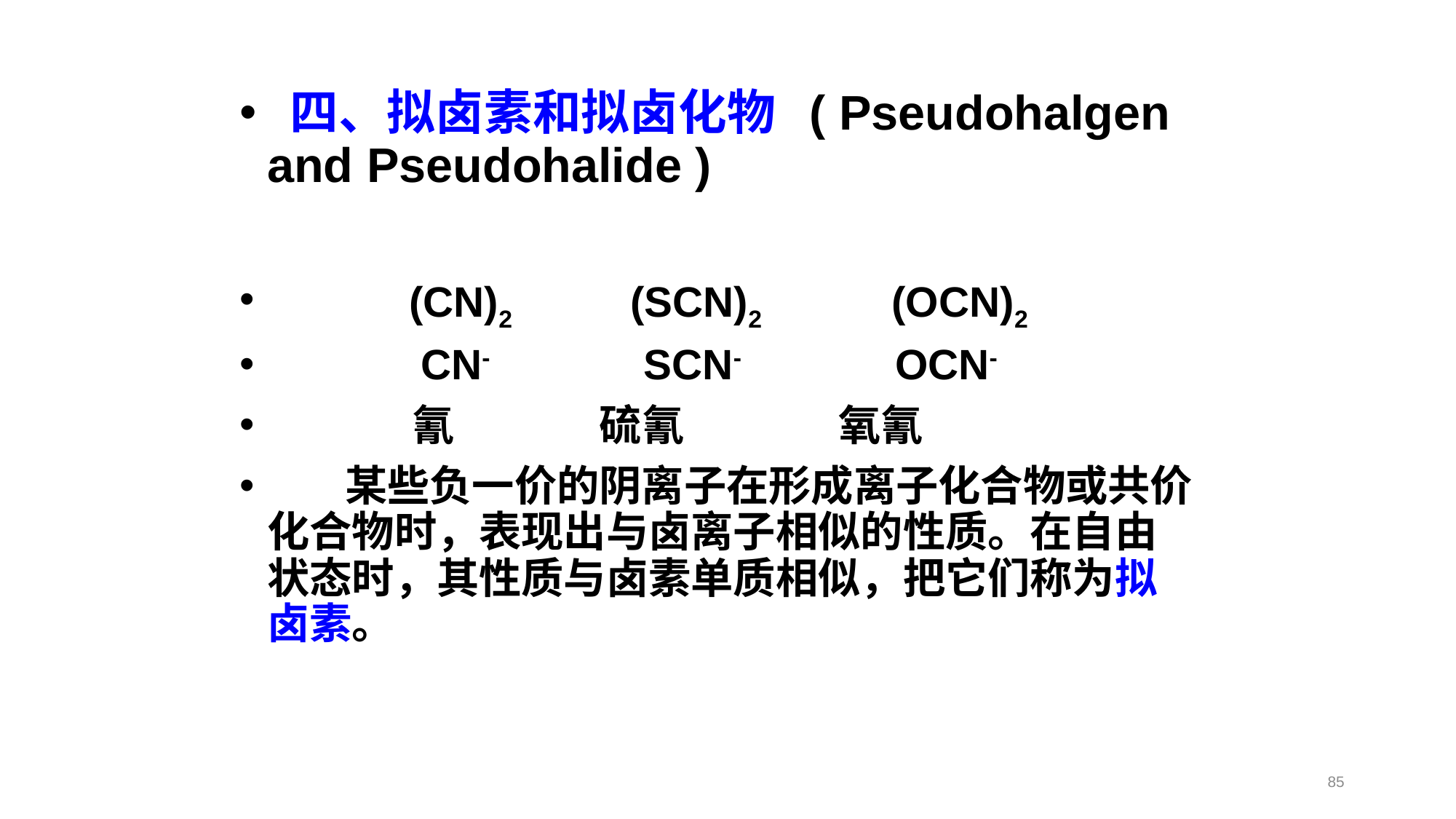

四、拟卤素和拟卤化物  ( Pseudohalgen and Pseudohalide )

            (CN)2          (SCN)2           (OCN)2
             CN-             SCN-             OCN-
              氰               硫氰                氧氰
       某些负一价的阴离子在形成离子化合物或共价化合物时，表现出与卤离子相似的性质。在自由状态时，其性质与卤素单质相似，把它们称为拟卤素。
85